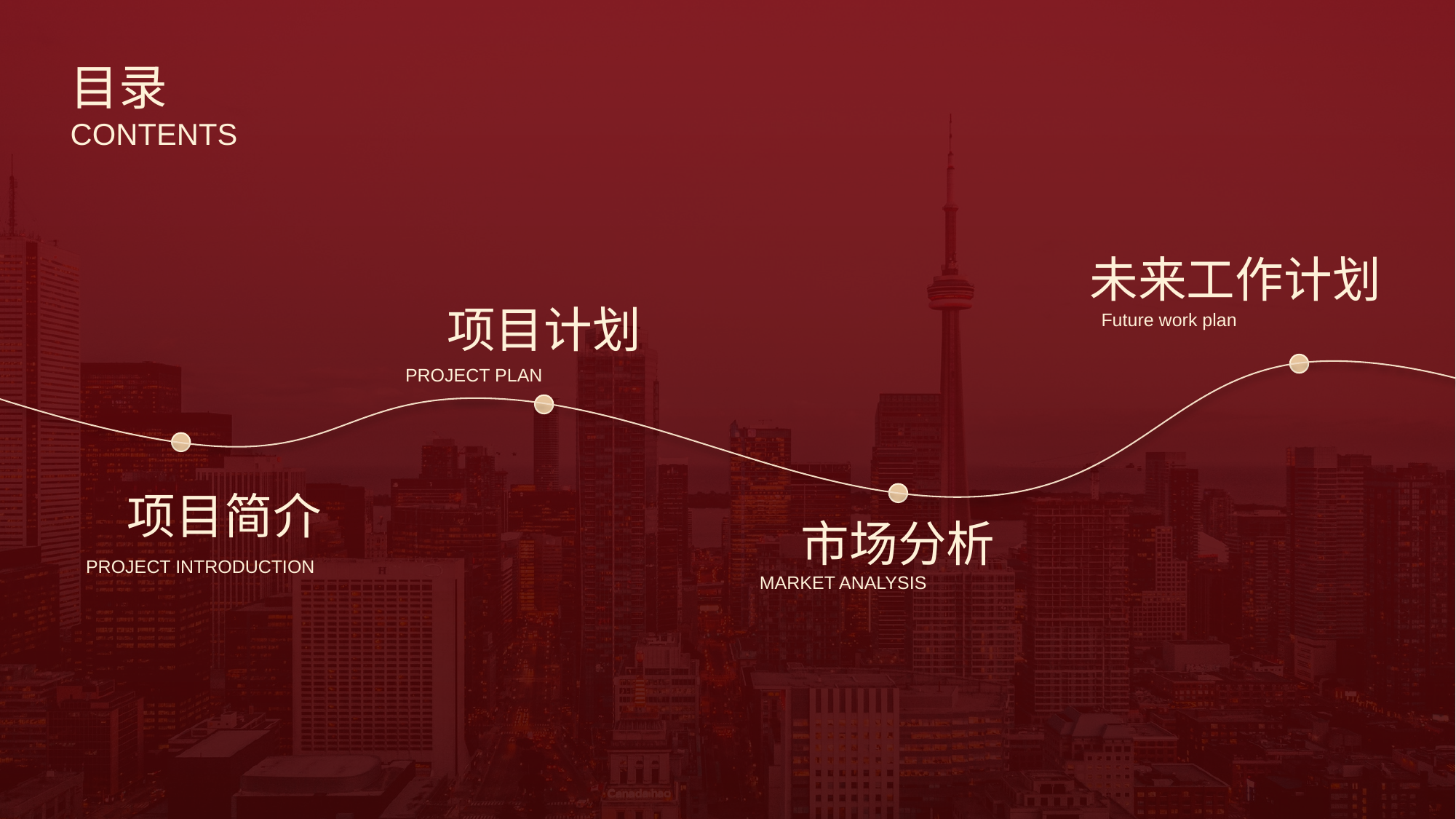

目录
CONTENTS
未来工作计划
项目计划
Future work plan
PROJECT PLAN
项目简介
市场分析
PROJECT INTRODUCTION
MARKET ANALYSIS